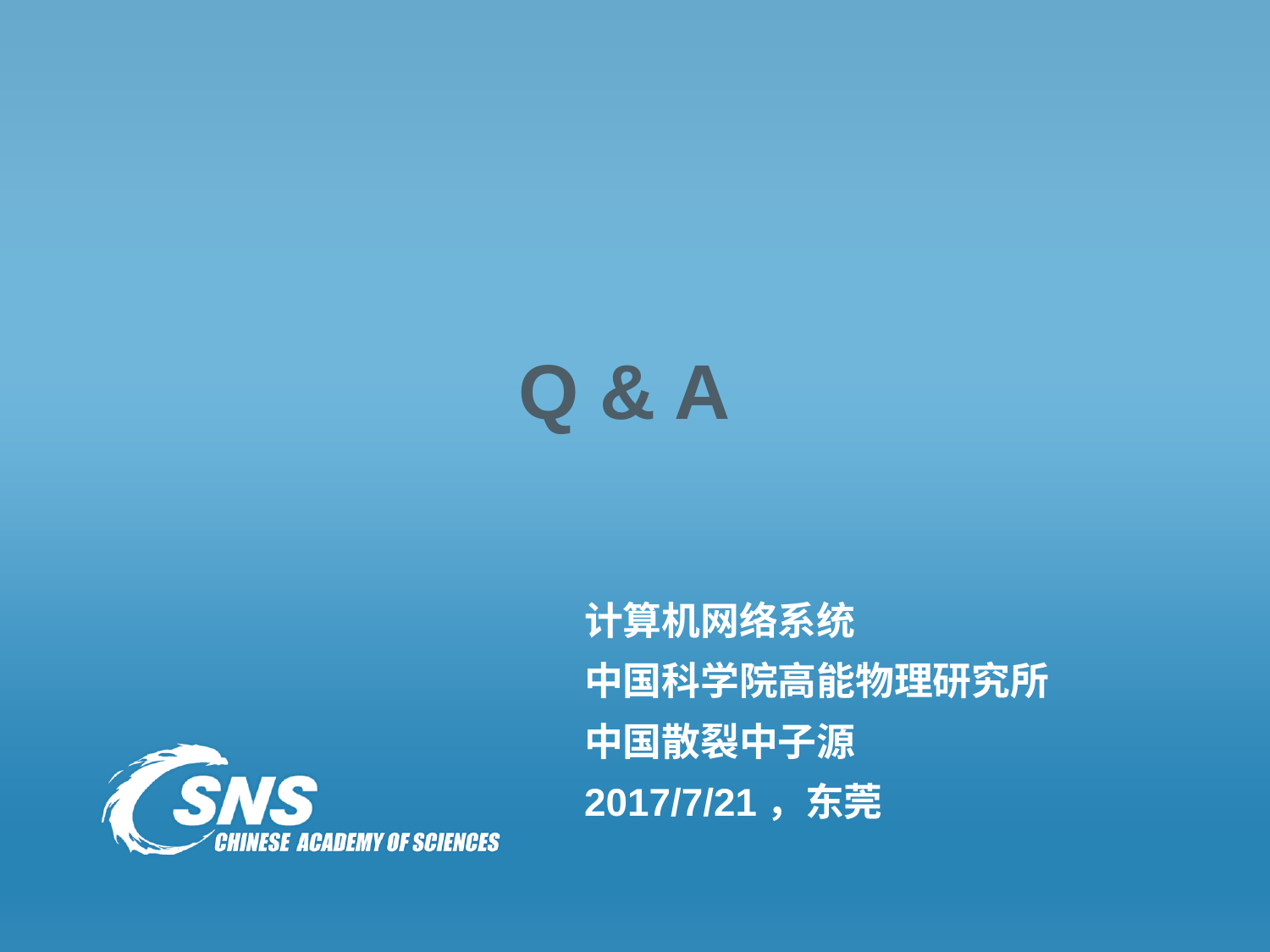

# Q & A
计算机网络系统
中国科学院高能物理研究所
中国散裂中子源
2017/7/21，东莞